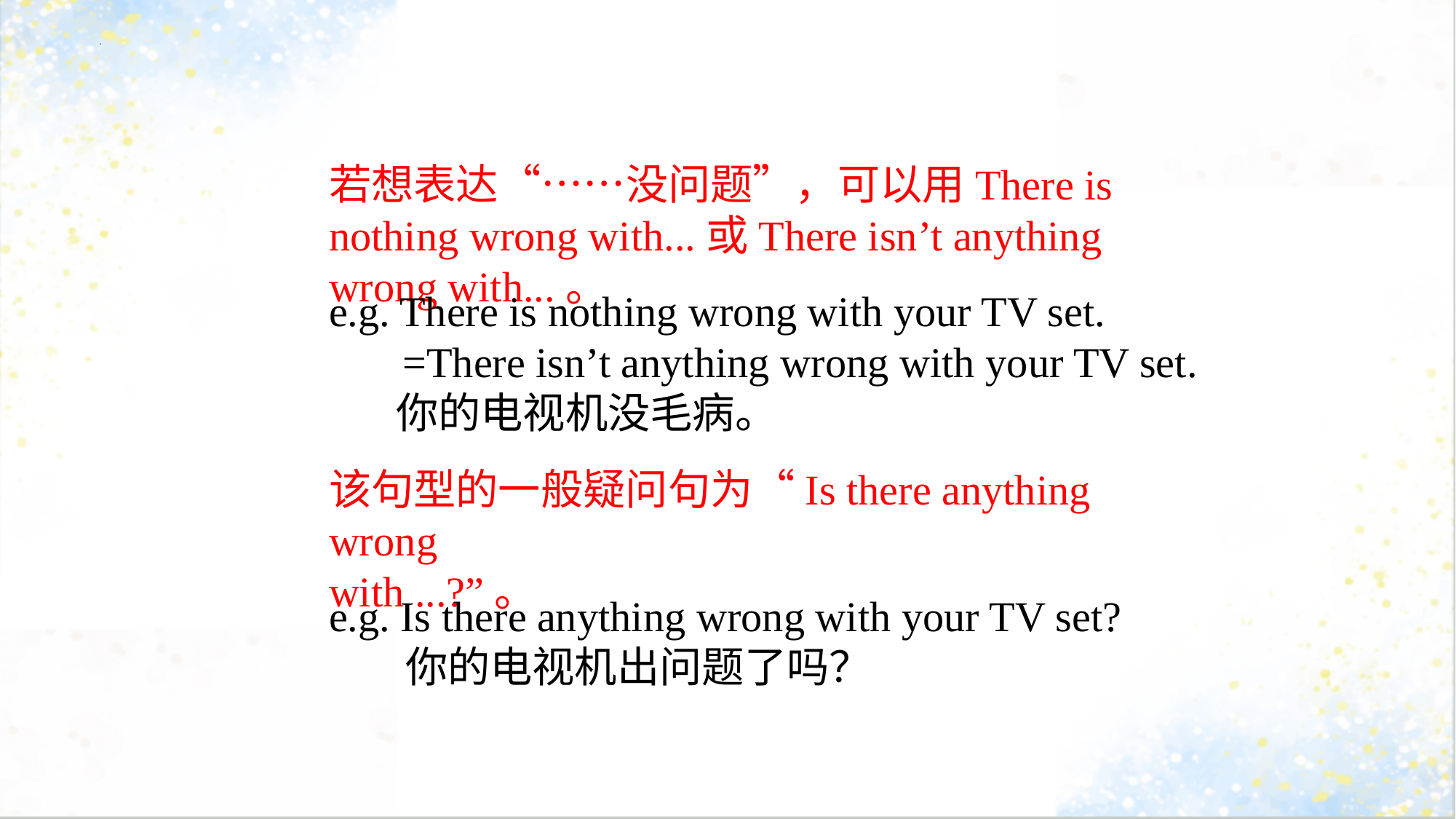

若想表达“……没问题”，可以用There is nothing wrong with...或There isn’t anything wrong with...。
e.g. There is nothing wrong with your TV set.
       =There isn’t anything wrong with your TV set.
      你的电视机没毛病。
该句型的一般疑问句为“Is there anything wrong
with ...?”。
e.g. Is there anything wrong with your TV set?
       你的电视机出问题了吗？